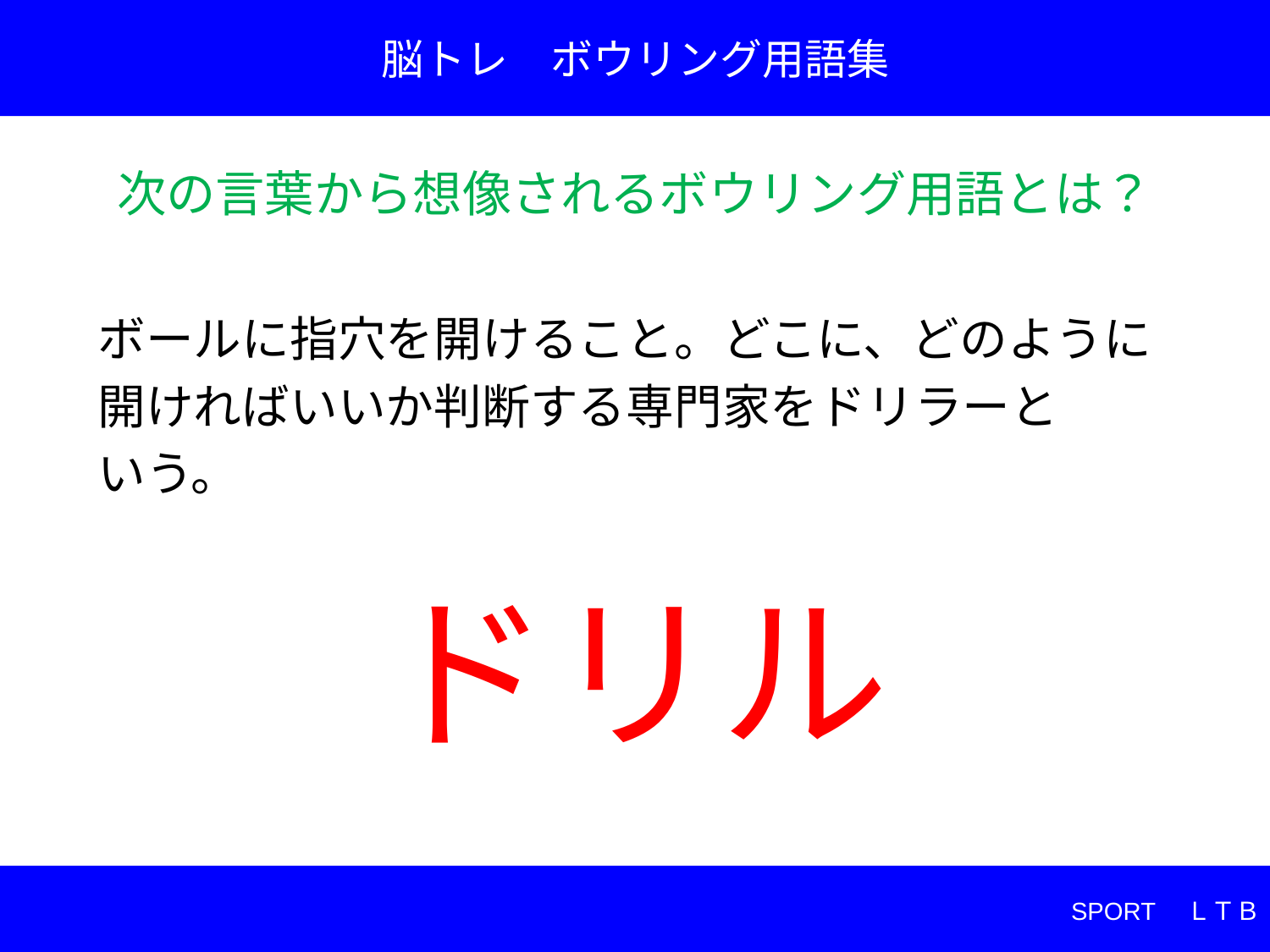

脳トレ　ボウリング用語集
次の言葉から想像されるボウリング用語とは？
ボールに指穴を開けること。どこに、どのように
開ければいいか判断する専門家をドリラーと
いう。
# ドリル
SPORT　ＬＴＢ